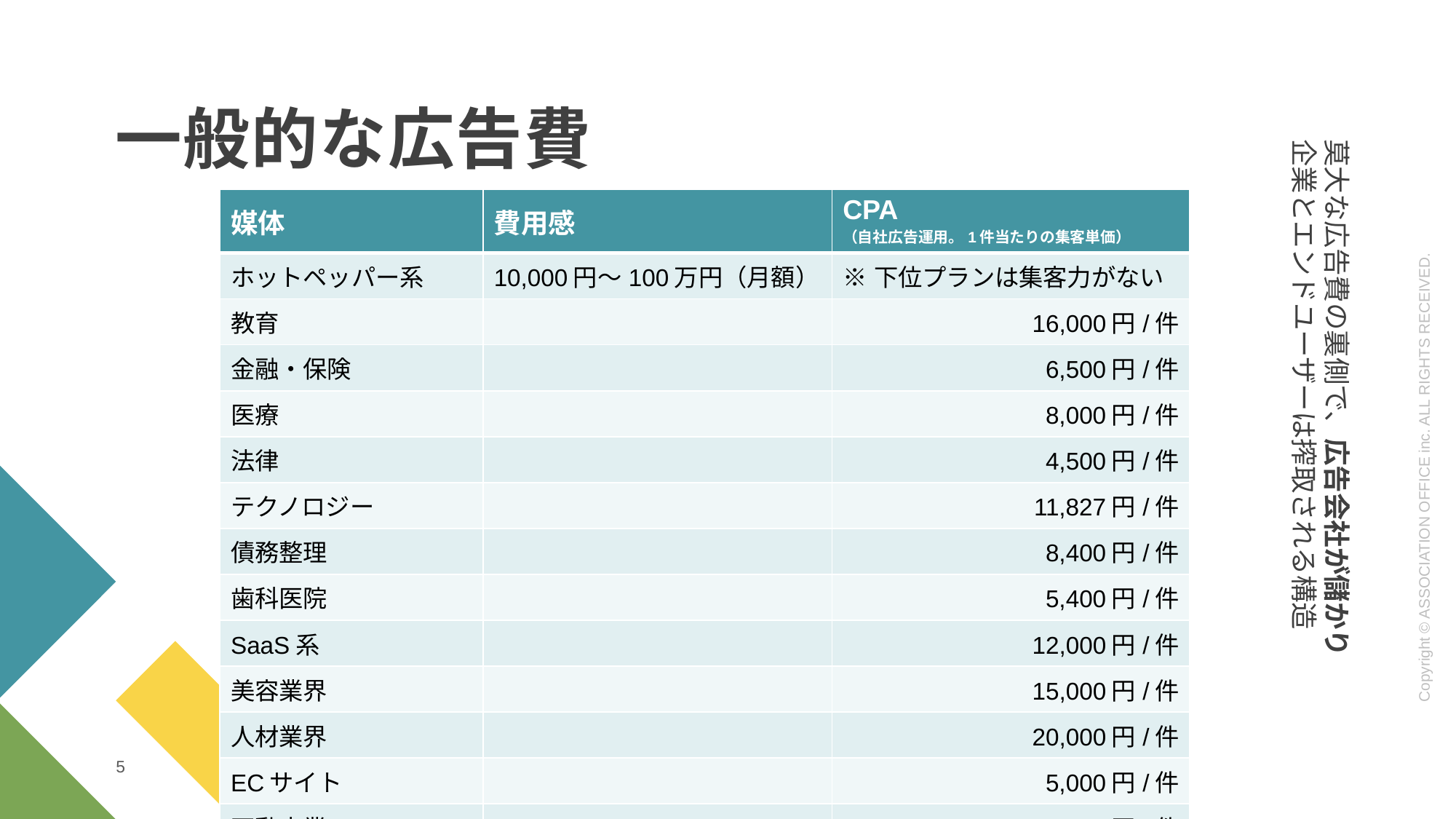

# 一般的な広告費
莫大な広告費の裏側で、広告会社が儲かり
企業とエンドユーザーは搾取される構造
| 媒体 | 費用感 | CPA （自社広告運用。1件当たりの集客単価） |
| --- | --- | --- |
| ホットペッパー系 | 10,000円～100万円（月額） | ※下位プランは集客力がない |
| 教育 |  | 16,000円/件 |
| 金融・保険 |  | 6,500円/件 |
| 医療 |  | 8,000円/件 |
| 法律 |  | 4,500円/件 |
| テクノロジー |  | 11,827円/件 |
| 債務整理 |  | 8,400円/件 |
| 歯科医院 |  | 5,400円/件 |
| SaaS系 |  | 12,000円/件 |
| 美容業界 |  | 15,000円/件 |
| 人材業界 |  | 20,000円/件 |
| ECサイト |  | 5,000円/件 |
| 不動産業 |  | 13,000円/件 |
5